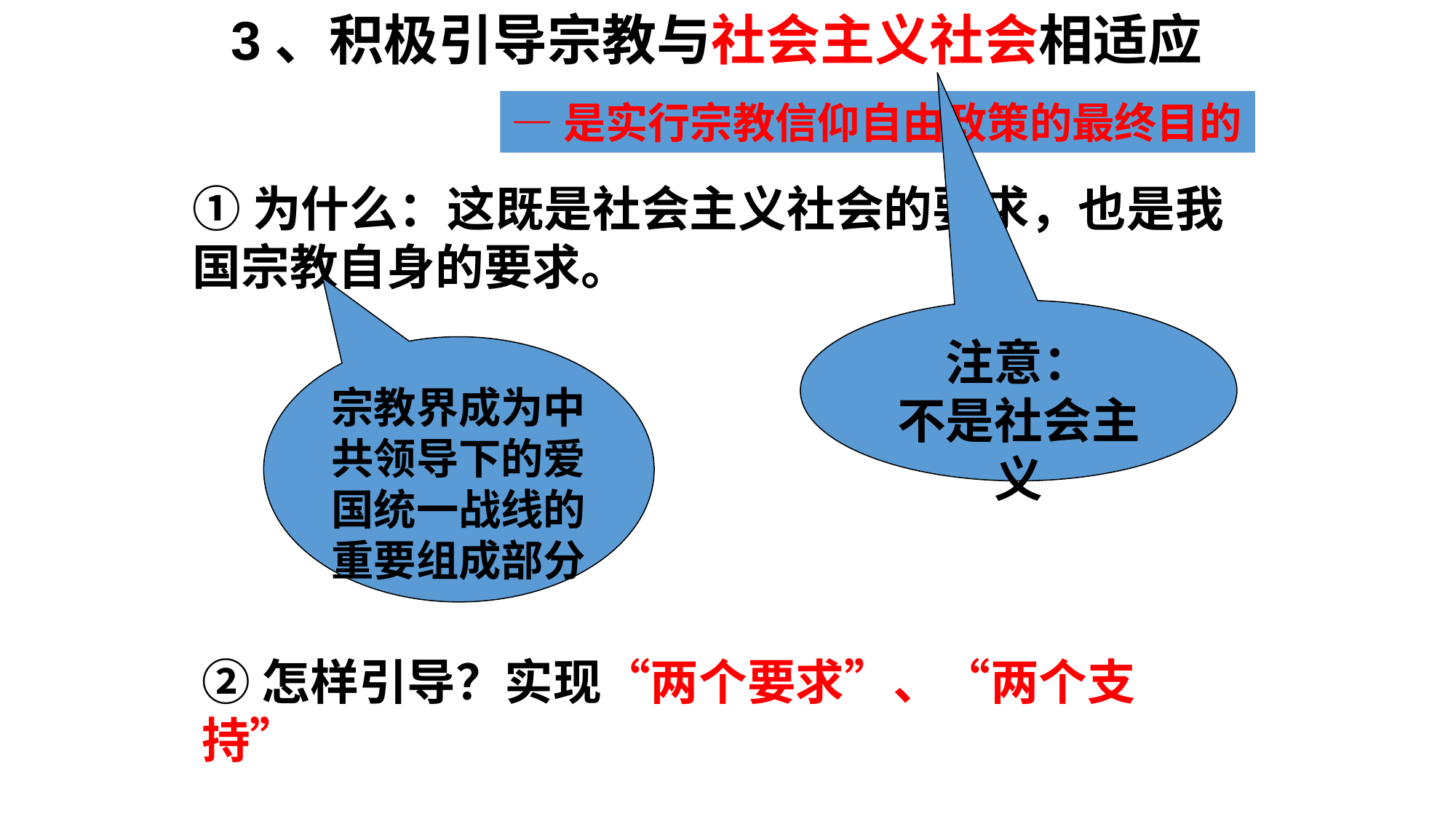

3、积极引导宗教与社会主义社会相适应
—是实行宗教信仰自由政策的最终目的
①为什么：这既是社会主义社会的要求，也是我国宗教自身的要求。
注意：
不是社会主义
宗教界成为中共领导下的爱国统一战线的重要组成部分

②怎样引导？实现“两个要求”、“两个支持”